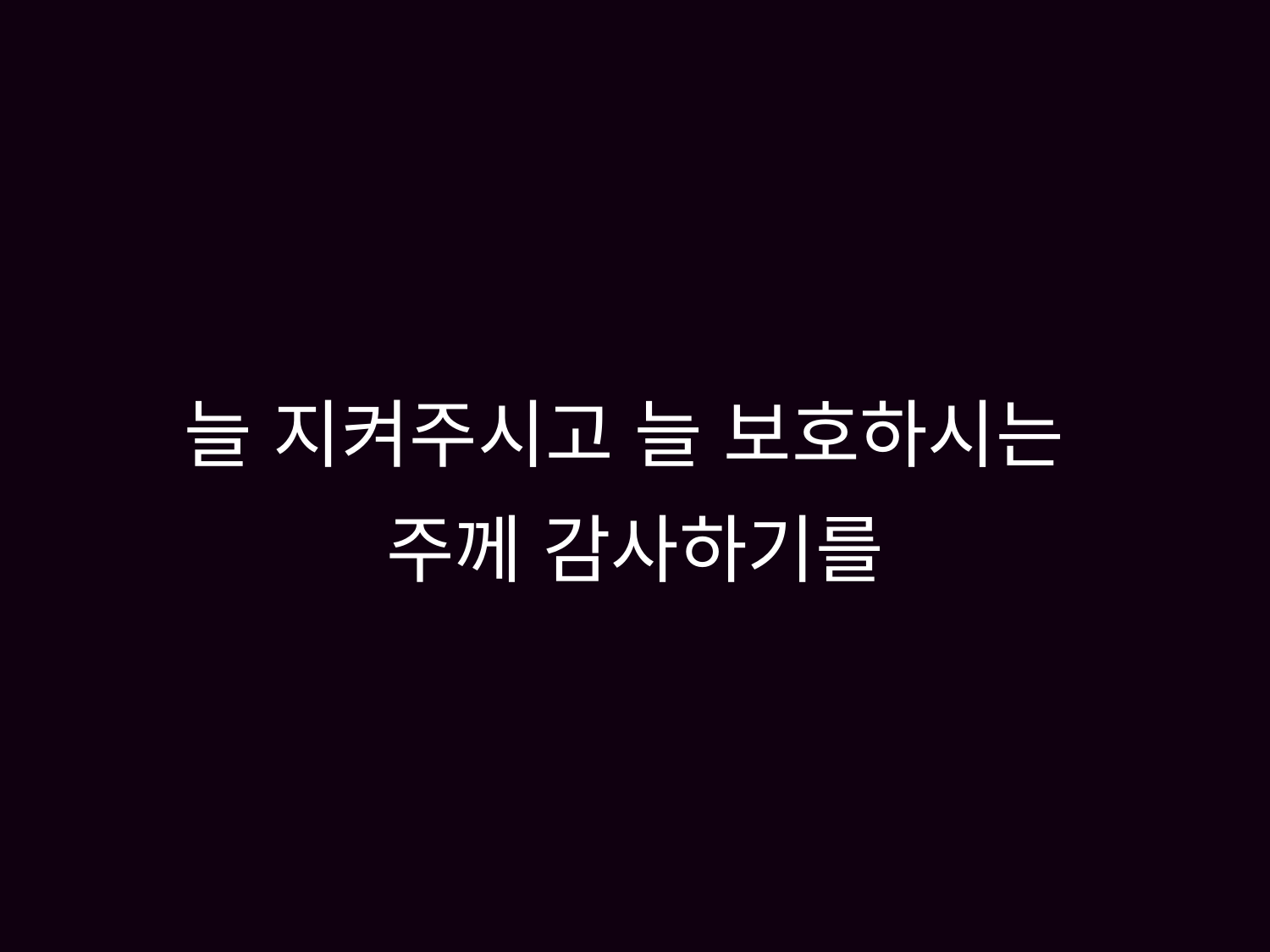

# 늘 지켜주시고 늘 보호하시는 주께 감사하기를